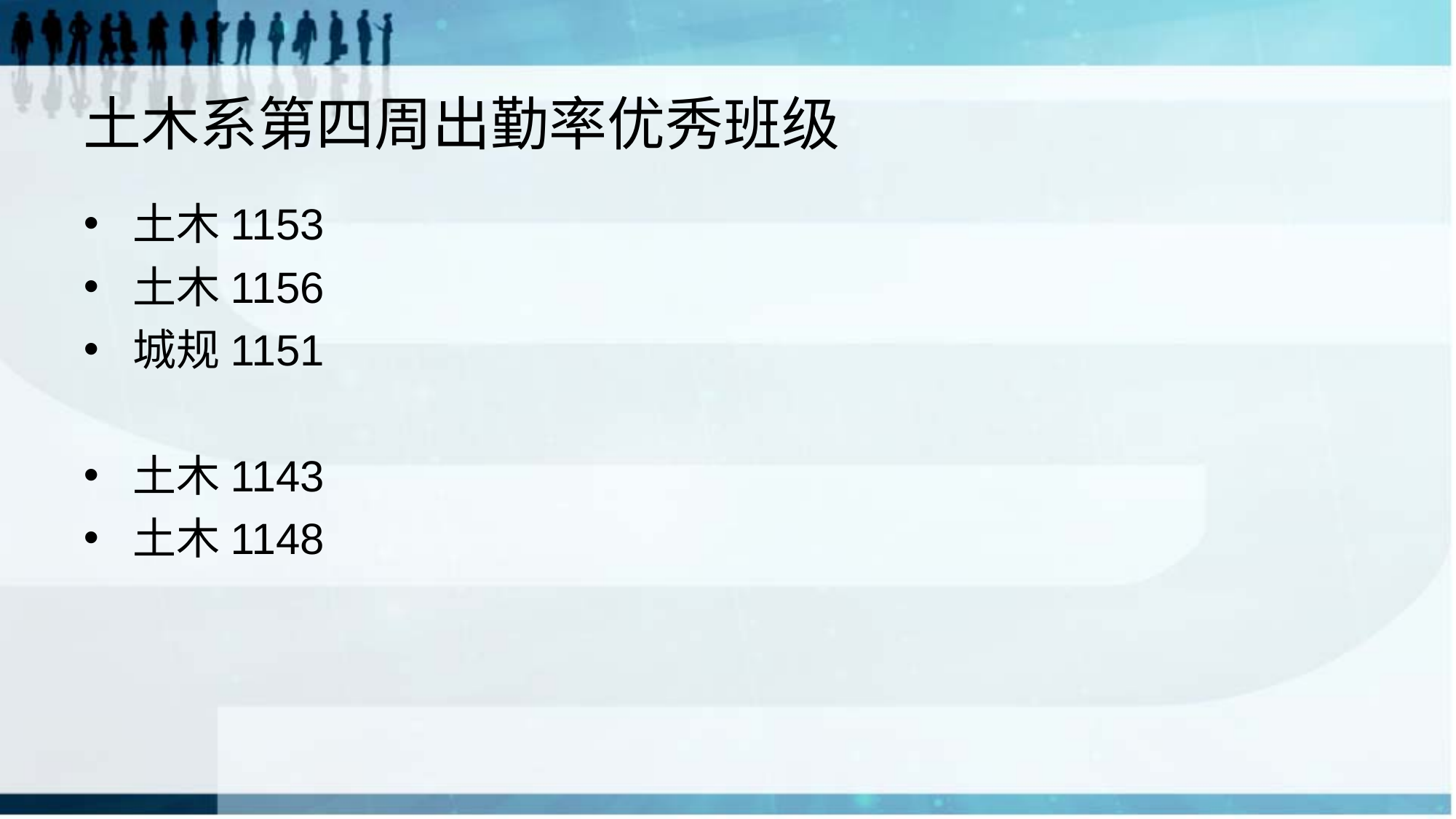

# 土木系第四周出勤率优秀班级
土木1153
土木1156
城规1151

土木1143
土木1148